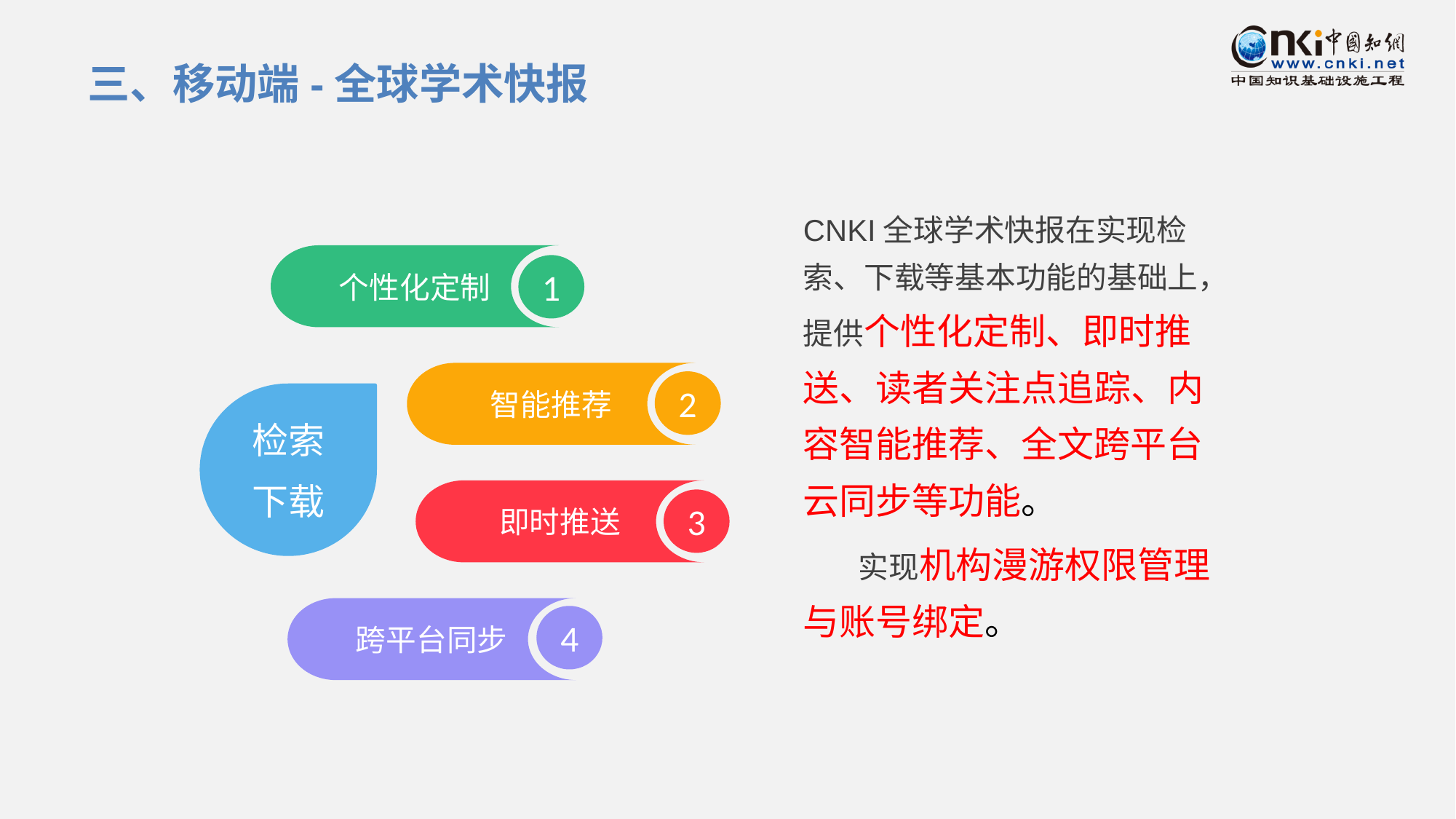

三、移动端-全球学术快报
CNKI全球学术快报在实现检索、下载等基本功能的基础上，提供个性化定制、即时推送、读者关注点追踪、内容智能推荐、全文跨平台云同步等功能。
      实现机构漫游权限管理与账号绑定。
个性化定制
1
智能推荐
2
检索
下载
即时推送
3
跨平台同步
4